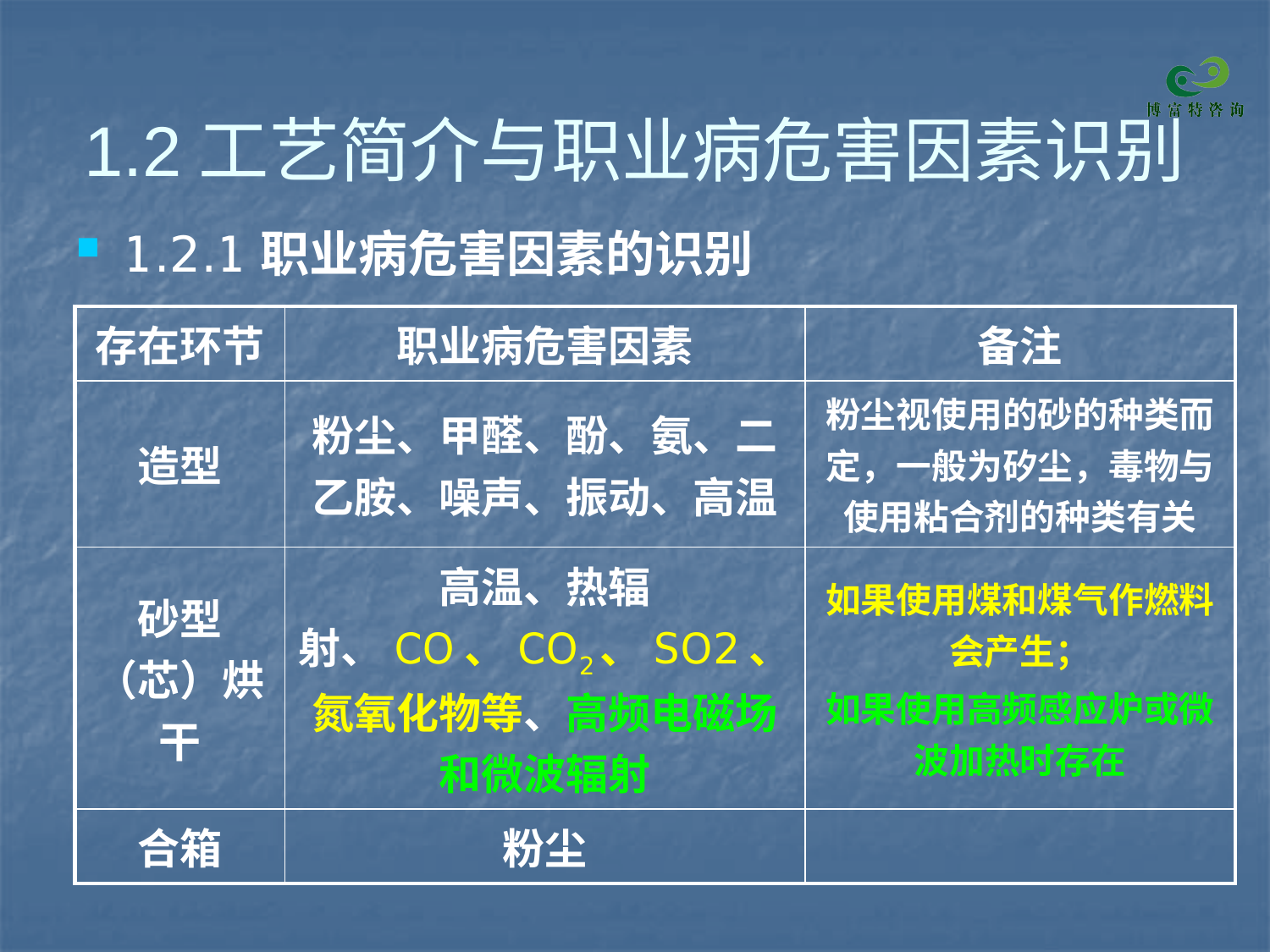

# 1.2工艺简介与职业病危害因素识别
1.2.1职业病危害因素的识别
| 存在环节 | 职业病危害因素 | 备注 |
| --- | --- | --- |
| 造型 | 粉尘、甲醛、酚、氨、二乙胺、噪声、振动、高温 | 粉尘视使用的砂的种类而定，一般为矽尘，毒物与使用粘合剂的种类有关 |
| 砂型（芯）烘干 | 高温、热辐射、CO、CO2、SO2、氮氧化物等、高频电磁场和微波辐射 | 如果使用煤和煤气作燃料会产生； 如果使用高频感应炉或微波加热时存在 |
| 合箱 | 粉尘 |  |